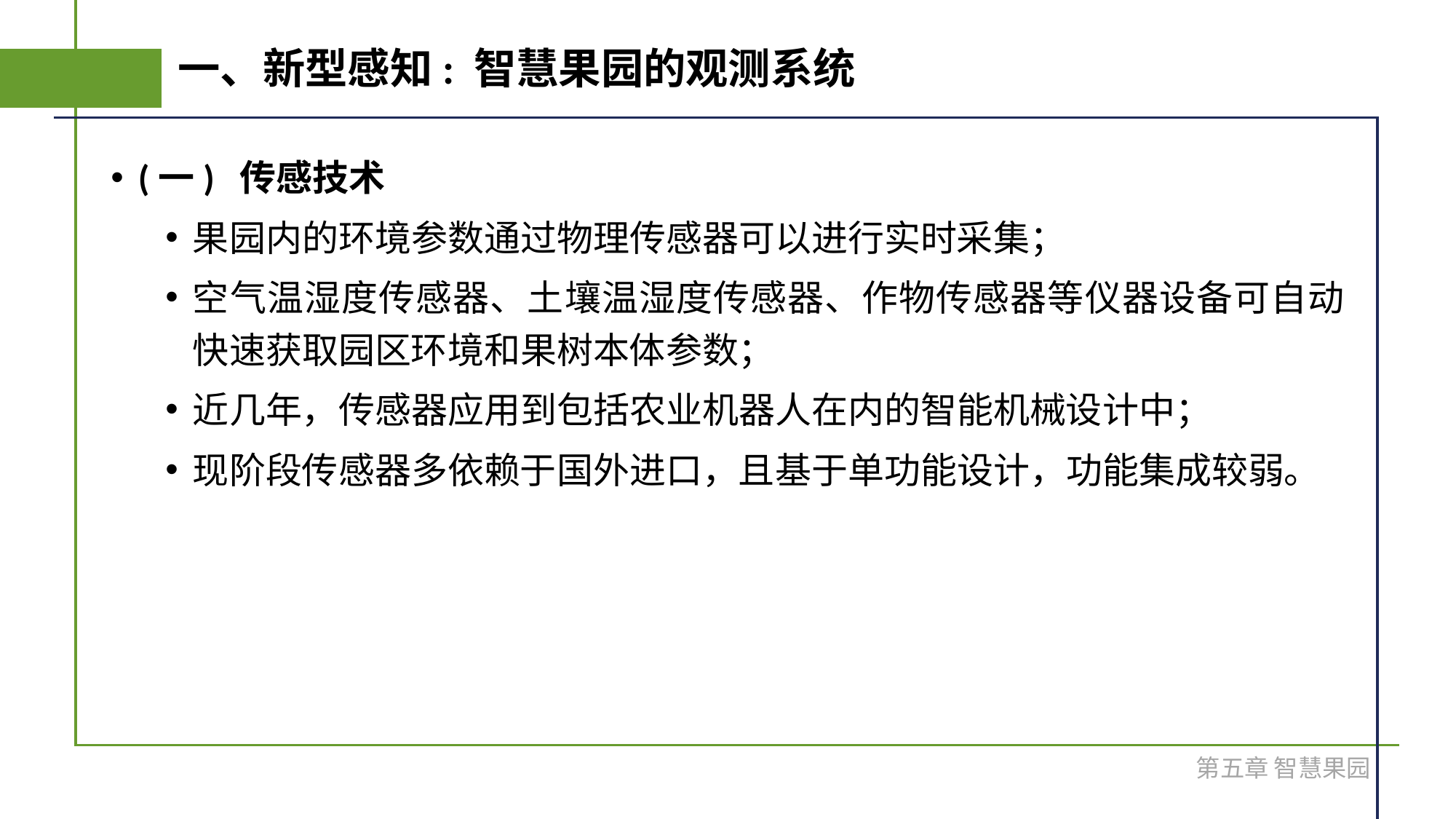

# 一、新型感知: 智慧果园的观测系统
(一)  传感技术
果园内的环境参数通过物理传感器可以进行实时采集；
空气温湿度传感器、土壤温湿度传感器、作物传感器等仪器设备可自动快速获取园区环境和果树本体参数；
近几年，传感器应用到包括农业机器人在内的智能机械设计中；
现阶段传感器多依赖于国外进口，且基于单功能设计，功能集成较弱。

第五章 智慧果园